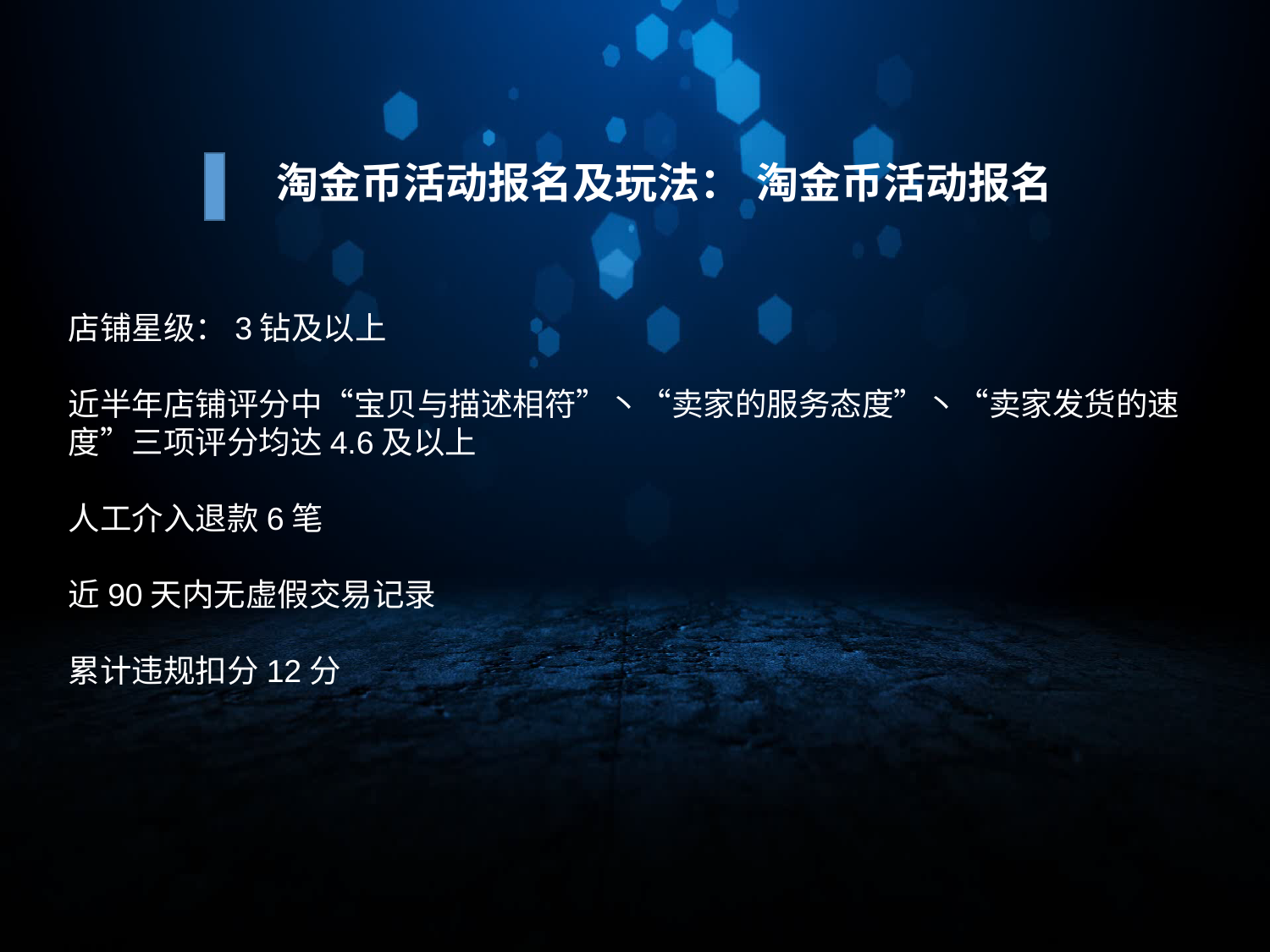

淘金币活动报名
淘金币活动报名及玩法：

店铺星级：3钻及以上

近半年店铺评分中“宝贝与描述相符”丶“卖家的服务态度”丶“卖家发货的速度”三项评分均达4.6及以上

人工介入退款6笔

近90天内无虚假交易记录

累计违规扣分12分